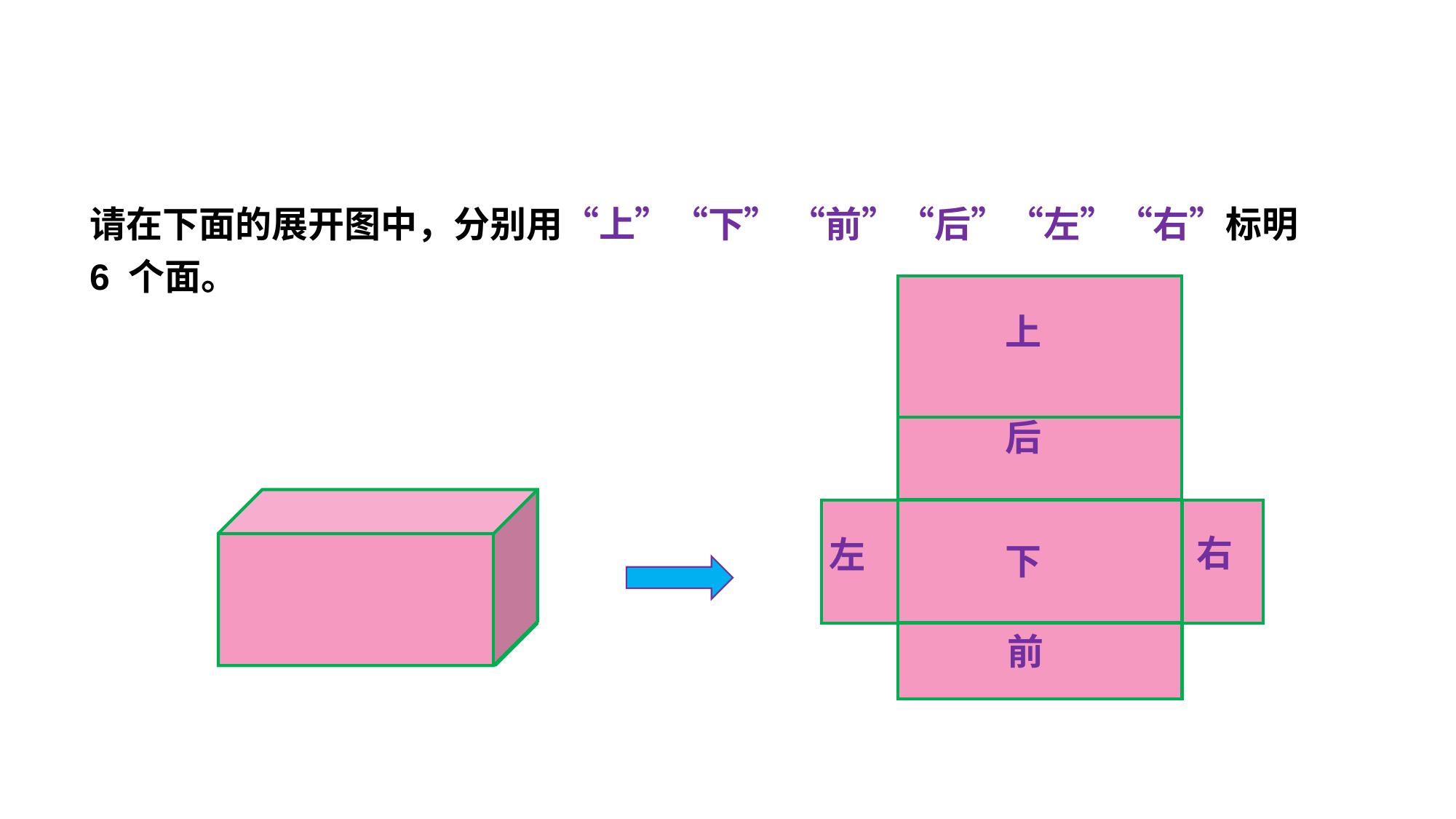

请在下面的展开图中，分别用“上”“下” “前”“后”“左”“右”标明 6 个面。

上
后
右
左
下
前